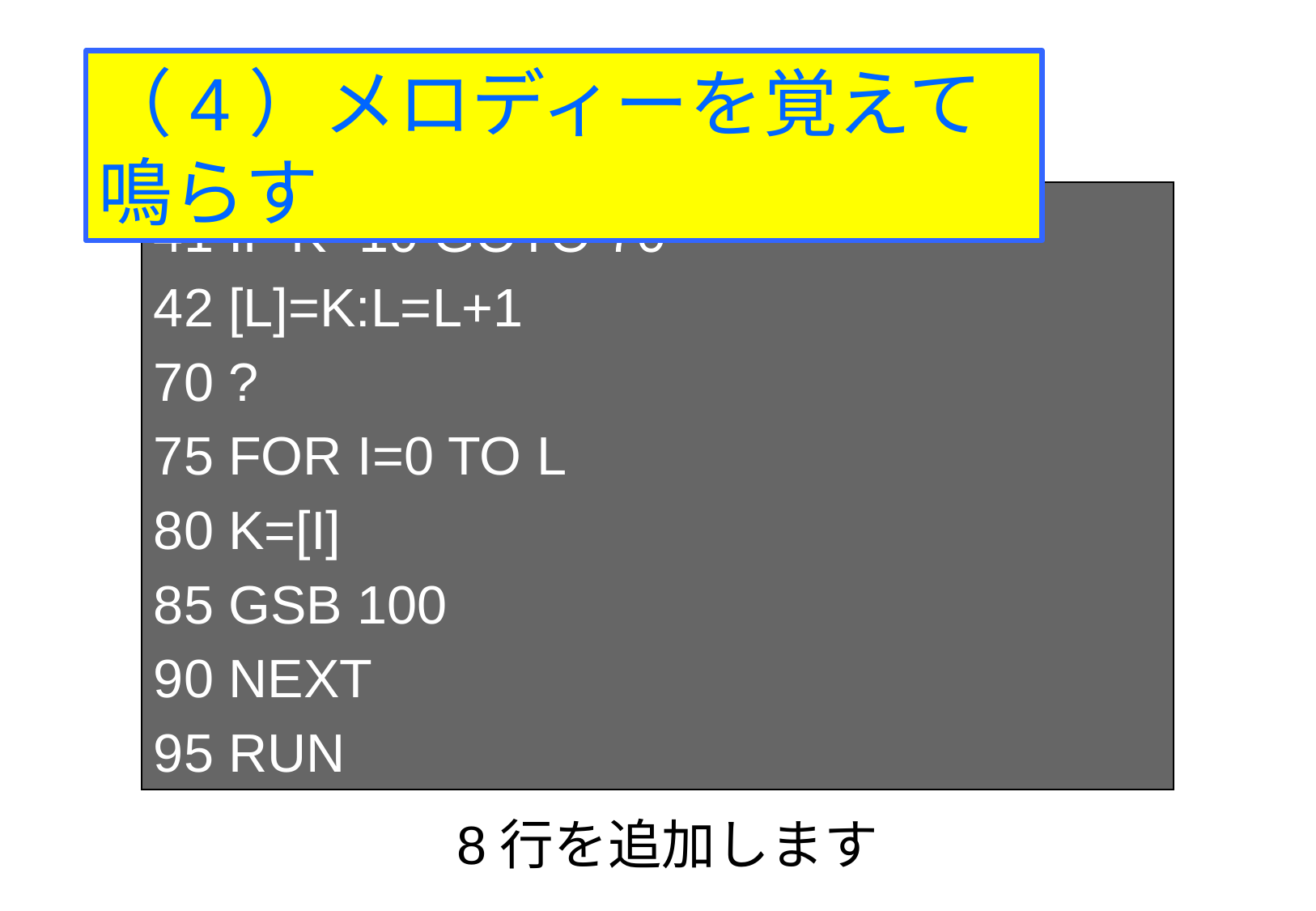

（4）メロディーを覚えて鳴らす
41 IF K=10 GOTO 70
42 [L]=K:L=L+1
70 ?
75 FOR I=0 TO L
80 K=[I]
85 GSB 100
90 NEXT
95 RUN
8行を追加します